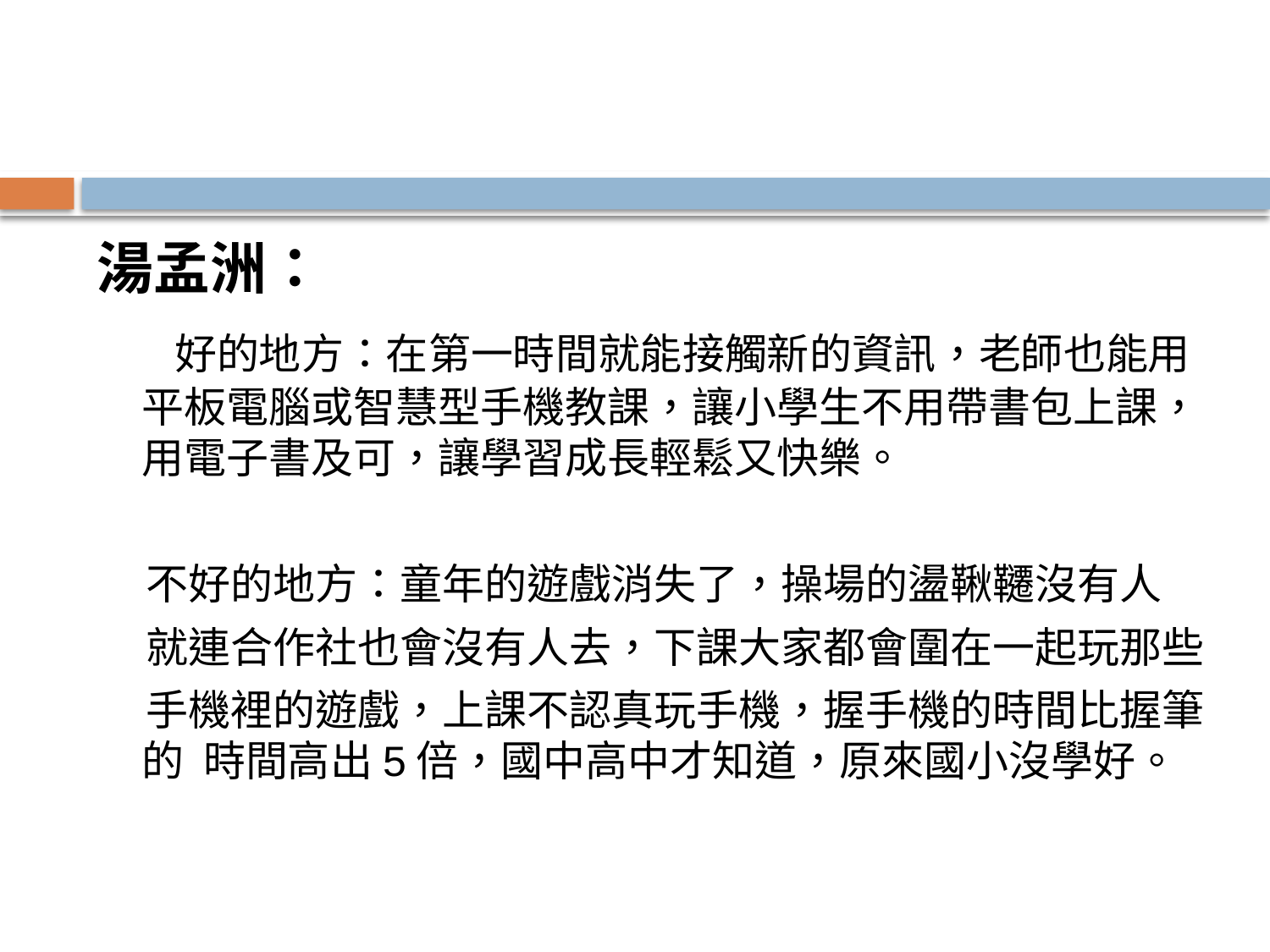

#
湯孟洲：
     好的地方：在第一時間就能接觸新的資訊，老師也能用平板電腦或智慧型手機教課，讓小學生不用帶書包上課，用電子書及可，讓學習成長輕鬆又快樂。

    不好的地方：童年的遊戲消失了，操場的盪鞦韆沒有人
    就連合作社也會沒有人去，下課大家都會圍在一起玩那些
    手機裡的遊戲，上課不認真玩手機，握手機的時間比握筆的  時間高出5倍，國中高中才知道，原來國小沒學好。